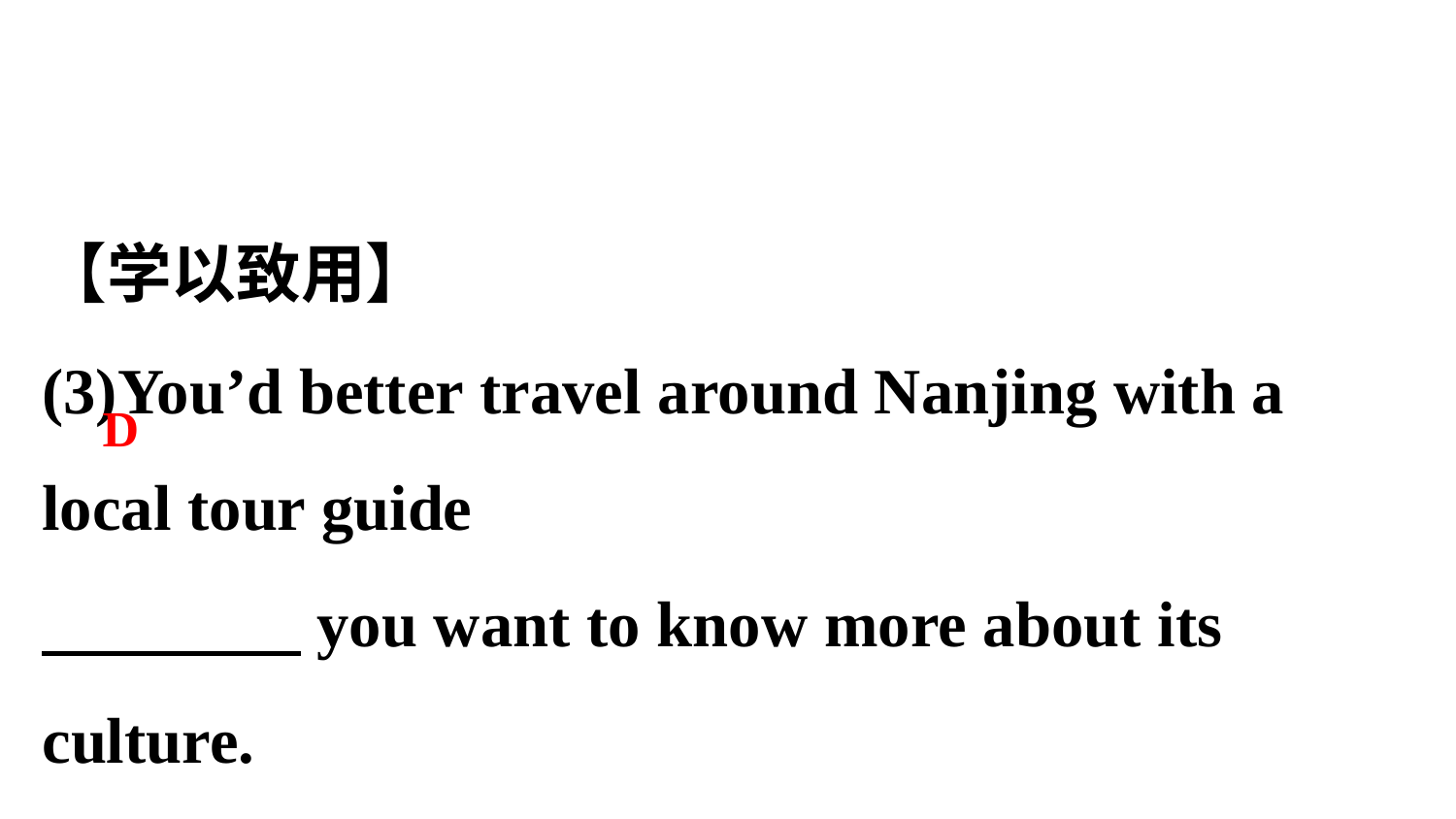

【学以致用】
(3)You’d better travel around Nanjing with a local tour guide
　　　　you want to know more about its culture.
A.unless　	B.until　	C.although　	D.if
D